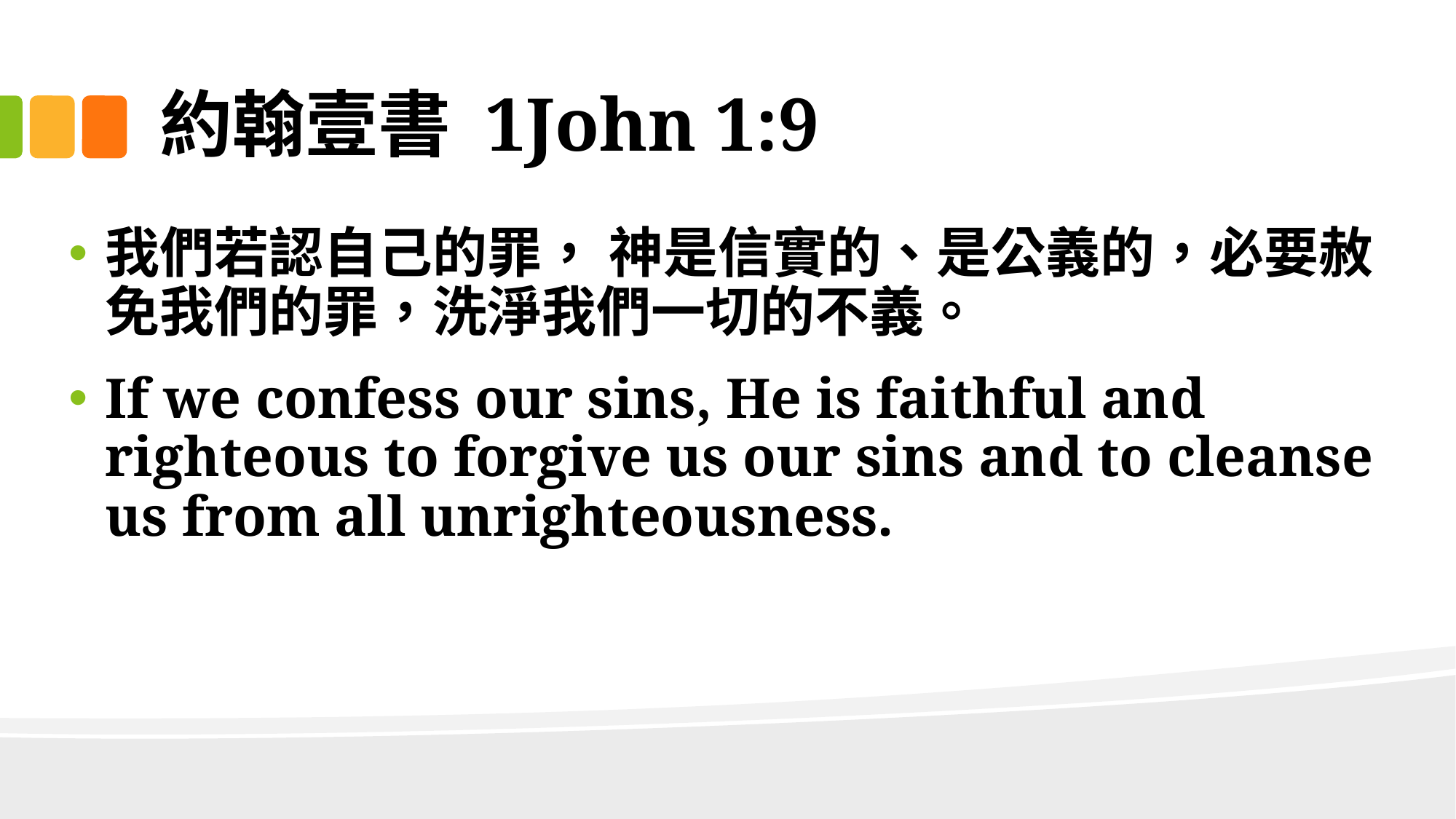

# 約翰壹書 1John 1:9
我們若認自己的罪， 神是信實的、是公義的，必要赦免我們的罪，洗淨我們一切的不義。
If we confess our sins, He is faithful and righteous to forgive us our sins and to cleanse us from all unrighteousness.